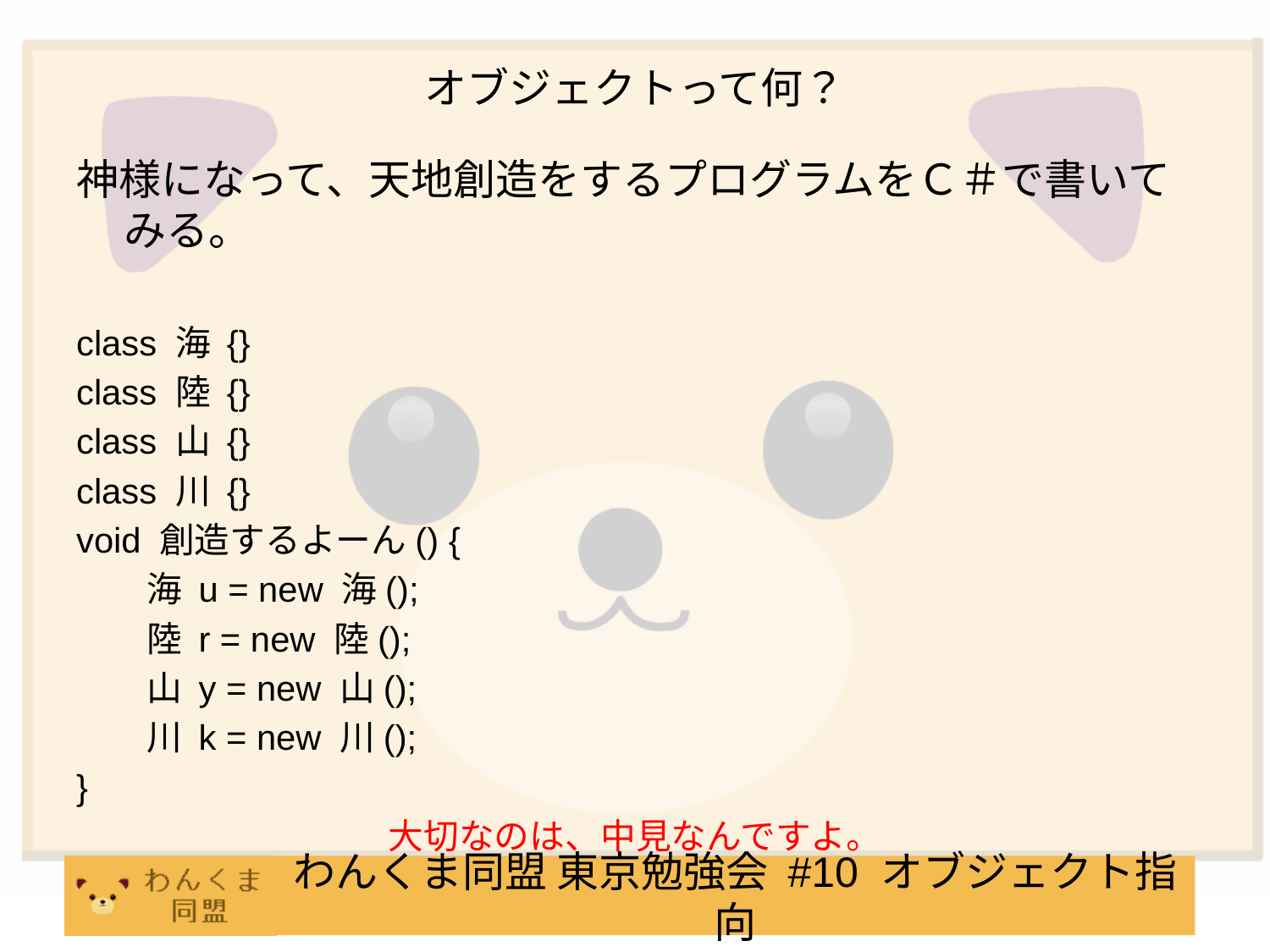

# オブジェクトって何？
神様になって、天地創造をするプログラムをＣ＃で書いてみる。

class 海 {}
class 陸 {}
class 山 {}
class 川 {}
void 創造するよーん() {
　　海 u = new 海();
　　陸 r = new 陸();
　　山 y = new 山();
　　川 k = new 川();
}
大切なのは、中見なんですよ。